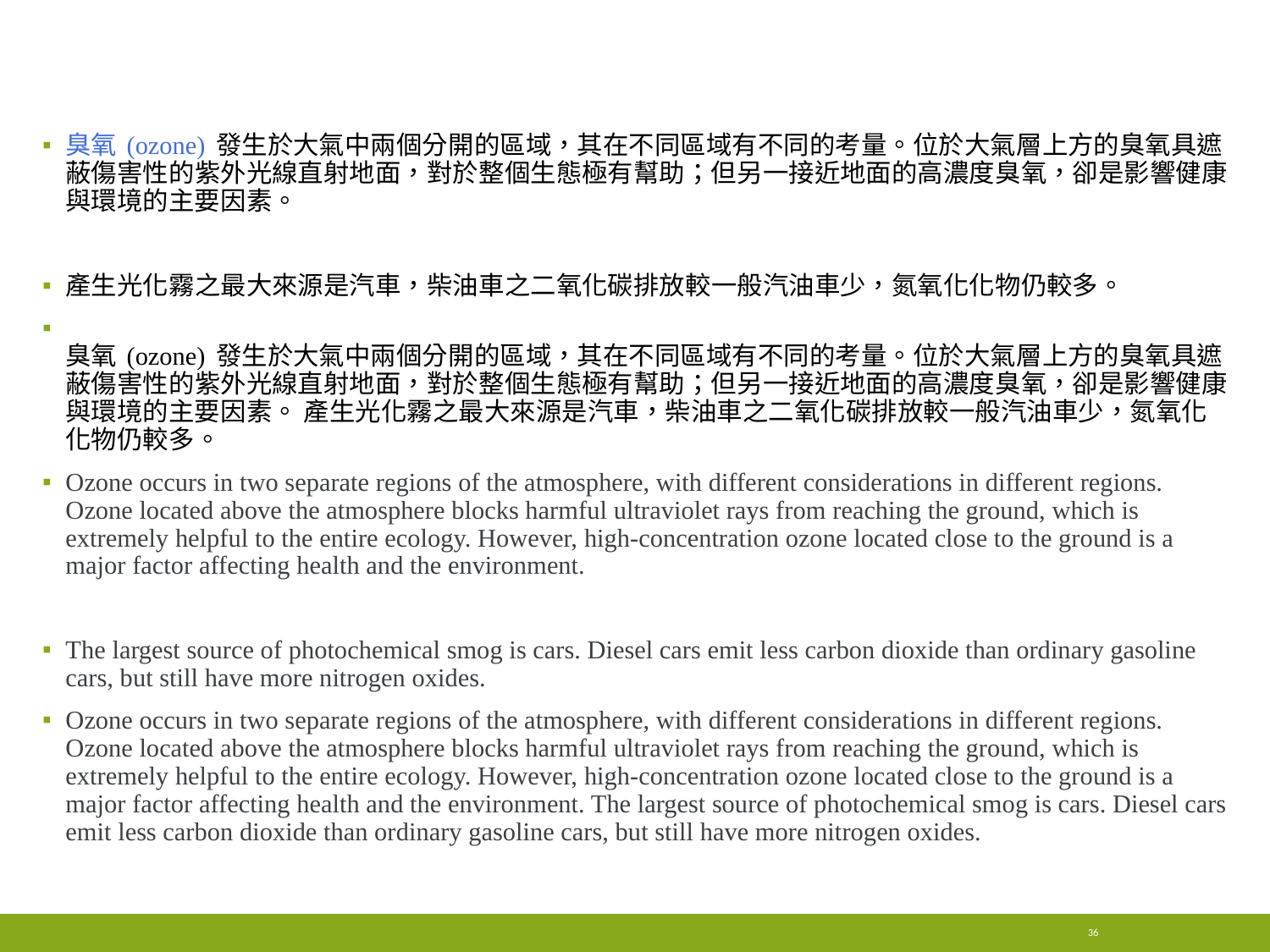

#
臭氧 (ozone) 發生於大氣中兩個分開的區域，其在不同區域有不同的考量。位於大氣層上方的臭氧具遮蔽傷害性的紫外光線直射地面，對於整個生態極有幫助；但另一接近地面的高濃度臭氧，卻是影響健康與環境的主要因素。

產生光化霧之最大來源是汽車，柴油車之二氧化碳排放較一般汽油車少，氮氧化化物仍較多。
臭氧 (ozone) 發生於大氣中兩個分開的區域，其在不同區域有不同的考量。位於大氣層上方的臭氧具遮蔽傷害性的紫外光線直射地面，對於整個生態極有幫助；但另一接近地面的高濃度臭氧，卻是影響健康與環境的主要因素。 產生光化霧之最大來源是汽車，柴油車之二氧化碳排放較一般汽油車少，氮氧化化物仍較多。
Ozone occurs in two separate regions of the atmosphere, with different considerations in different regions. Ozone located above the atmosphere blocks harmful ultraviolet rays from reaching the ground, which is extremely helpful to the entire ecology. However, high-concentration ozone located close to the ground is a major factor affecting health and the environment.

The largest source of photochemical smog is cars. Diesel cars emit less carbon dioxide than ordinary gasoline cars, but still have more nitrogen oxides.
Ozone occurs in two separate regions of the atmosphere, with different considerations in different regions. Ozone located above the atmosphere blocks harmful ultraviolet rays from reaching the ground, which is extremely helpful to the entire ecology. However, high-concentration ozone located close to the ground is a major factor affecting health and the environment. The largest source of photochemical smog is cars. Diesel cars emit less carbon dioxide than ordinary gasoline cars, but still have more nitrogen oxides.

36